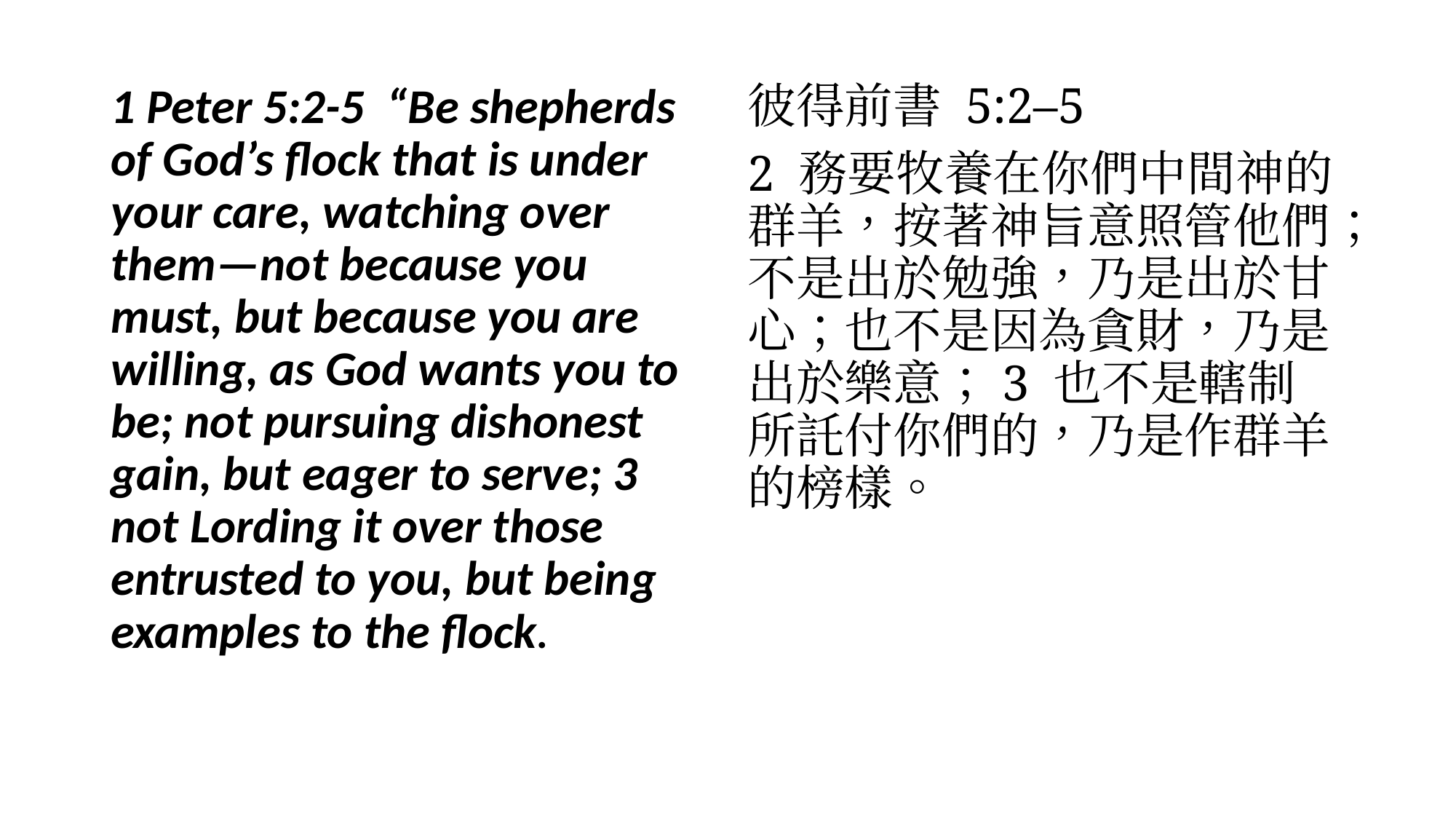

1 Peter 5:2-5  “Be shepherds of God’s flock that is under your care, watching over them—not because you must, but because you are willing, as God wants you to be; not pursuing dishonest gain, but eager to serve; 3 not Lording it over those entrusted to you, but being examples to the flock.
彼得前書 5:2–5
2 務要牧養在你們中間神的群羊，按著神旨意照管他們；不是出於勉強，乃是出於甘心；也不是因為貪財，乃是出於樂意；3 也不是轄制所託付你們的，乃是作群羊的榜樣。